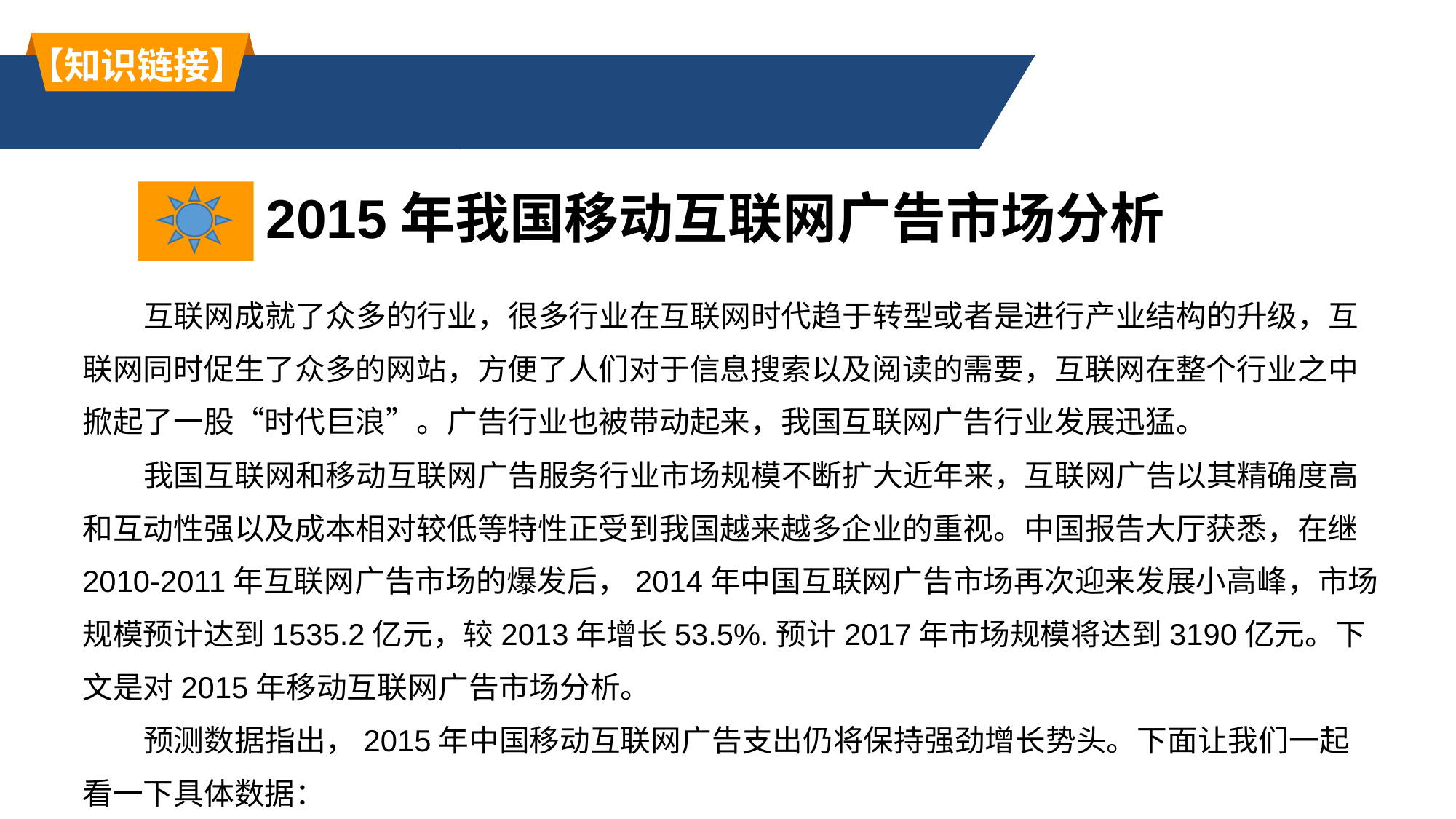

【知识链接】

2015年我国移动互联网广告市场分析

        互联网成就了众多的行业，很多行业在互联网时代趋于转型或者是进行产业结构的升级，互联网同时促生了众多的网站，方便了人们对于信息搜索以及阅读的需要，互联网在整个行业之中掀起了一股“时代巨浪”。广告行业也被带动起来，我国互联网广告行业发展迅猛。
        我国互联网和移动互联网广告服务行业市场规模不断扩大近年来，互联网广告以其精确度高和互动性强以及成本相对较低等特性正受到我国越来越多企业的重视。中国报告大厅获悉，在继2010-2011年互联网广告市场的爆发后，2014年中国互联网广告市场再次迎来发展小高峰，市场规模预计达到1535.2亿元，较2013年增长53.5%.预计2017年市场规模将达到3190亿元。下文是对2015年移动互联网广告市场分析。
        预测数据指出，2015年中国移动互联网广告支出仍将保持强劲增长势头。下面让我们一起看一下具体数据：